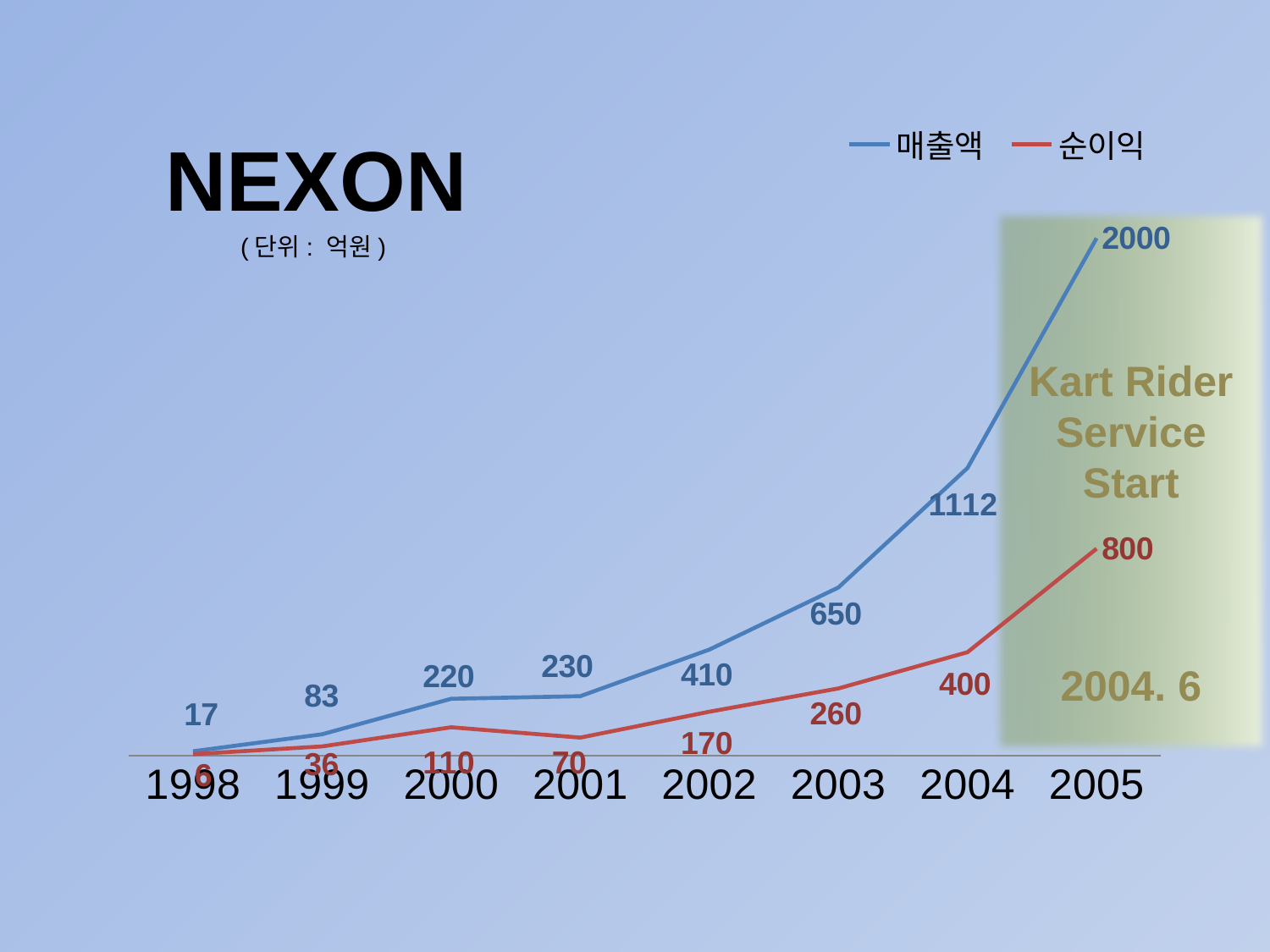

### Chart: NEXON

| Category | 매출액 | 순이익 |
|---|---|---|
| 1998 | 17.0 | 6.0 |
| 1999 | 83.0 | 36.0 |
| 2000 | 220.0 | 110.0 |
| 2001 | 230.0 | 70.0 |
| 2002 | 410.0 | 170.0 |
| 2003 | 650.0 | 260.0 |
| 2004 | 1112.0 | 400.0 |
| 2005 | 2000.0 | 800.0 |

Kart Rider
Service
Start

2004. 6

(단위: 억원)